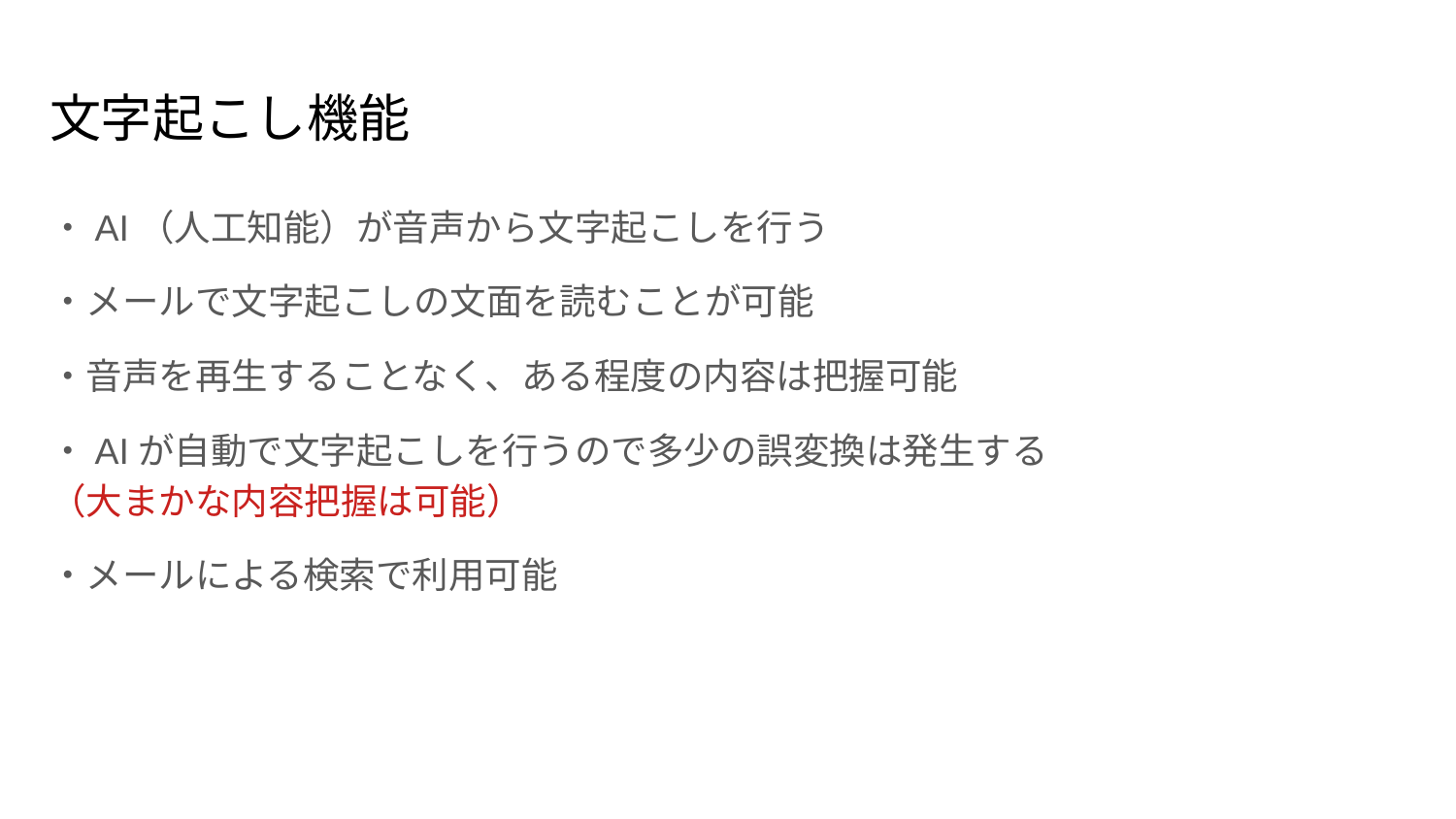

# 文字起こし機能
・AI（人工知能）が音声から文字起こしを行う
・メールで文字起こしの文面を読むことが可能
・音声を再生することなく、ある程度の内容は把握可能
・AIが自動で文字起こしを行うので多少の誤変換は発生する
（大まかな内容把握は可能）
・メールによる検索で利用可能